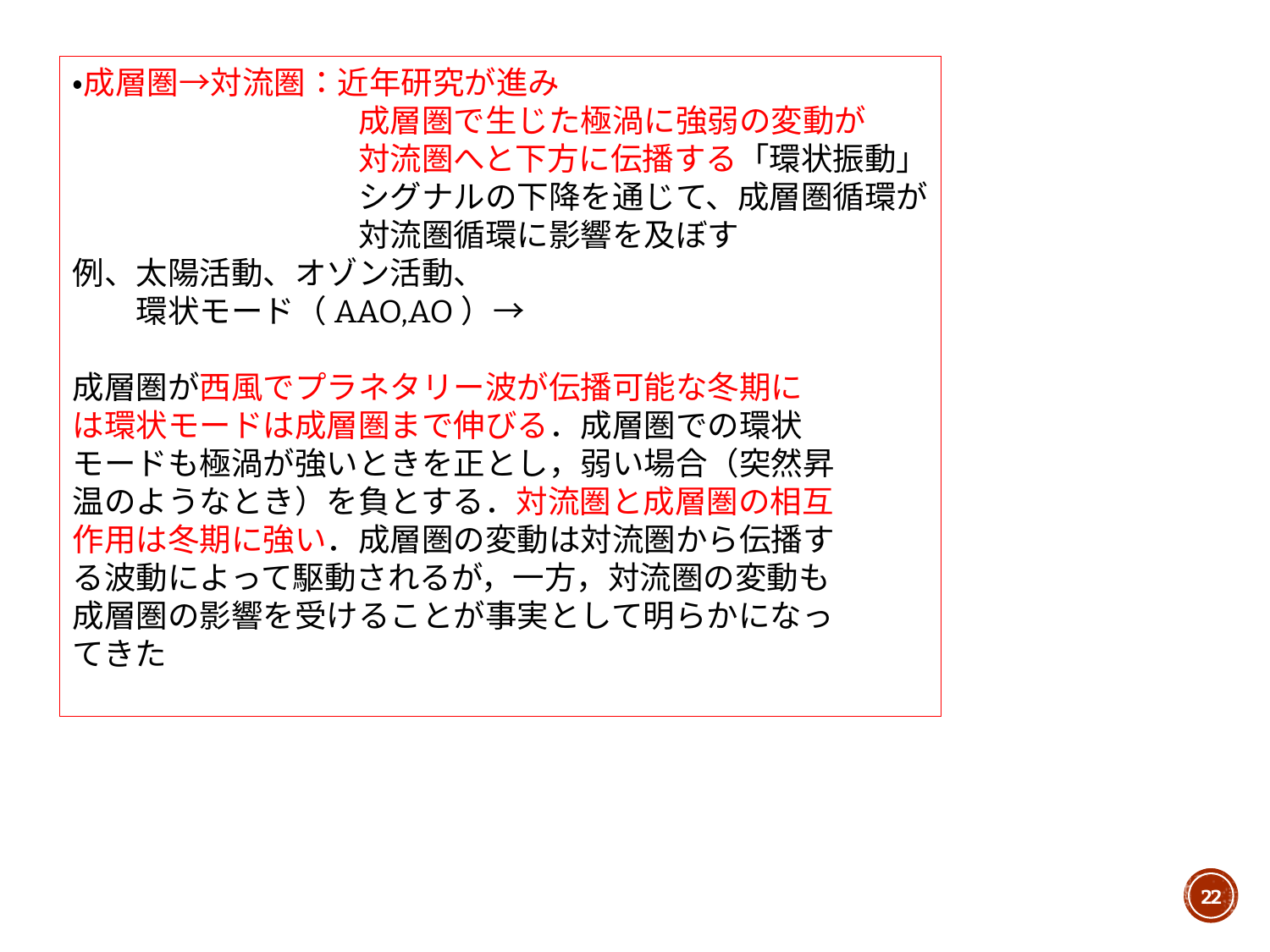

・成層圏→対流圏：近年研究が進み
　　　　　　　　　成層圏で生じた極渦に強弱の変動が
　　　　　　　　　対流圏へと下方に伝播する「環状振動」
　　　　　　　　　シグナルの下降を通じて、成層圏循環が
　　　　　　　　　対流圏循環に影響を及ぼす
例、太陽活動、オゾン活動、
　　環状モード（AAO,AO）→

成層圏が西風でプラネタリー波が伝播可能な冬期に
は環状モードは成層圏まで伸びる．成層圏での環状
モードも極渦が強いときを正とし，弱い場合（突然昇
温のようなとき）を負とする．対流圏と成層圏の相互
作用は冬期に強い．成層圏の変動は対流圏から伝播す
る波動によって駆動されるが，一方，対流圏の変動も
成層圏の影響を受けることが事実として明らかになっ
てきた

22